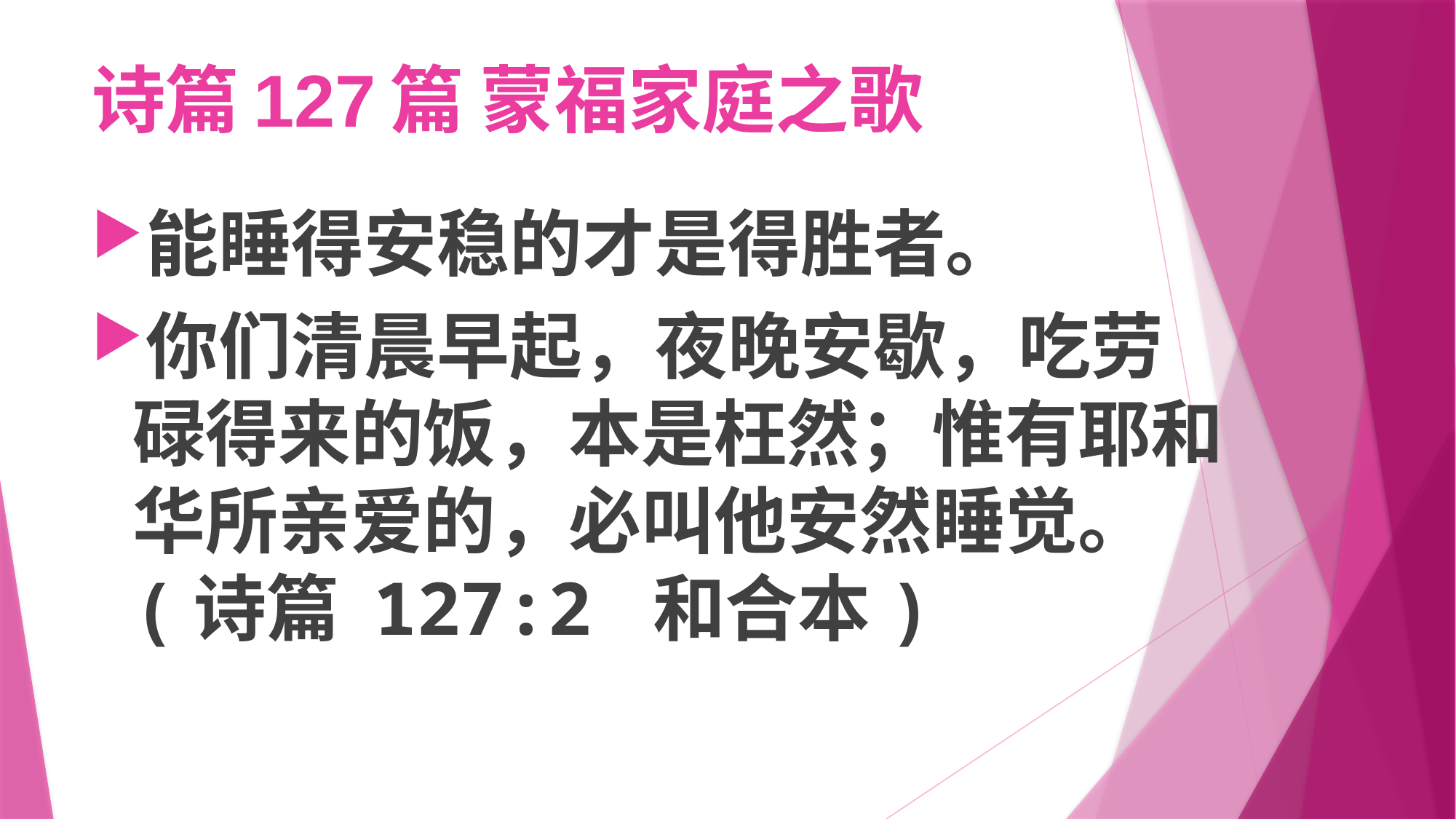

# 诗篇127篇 蒙福家庭之歌
能睡得安稳的才是得胜者。
你们清晨早起，夜晚安歇，吃劳碌得来的饭，本是枉然；惟有耶和华所亲爱的，必叫他安然睡觉。(诗篇 127:2 和合本)